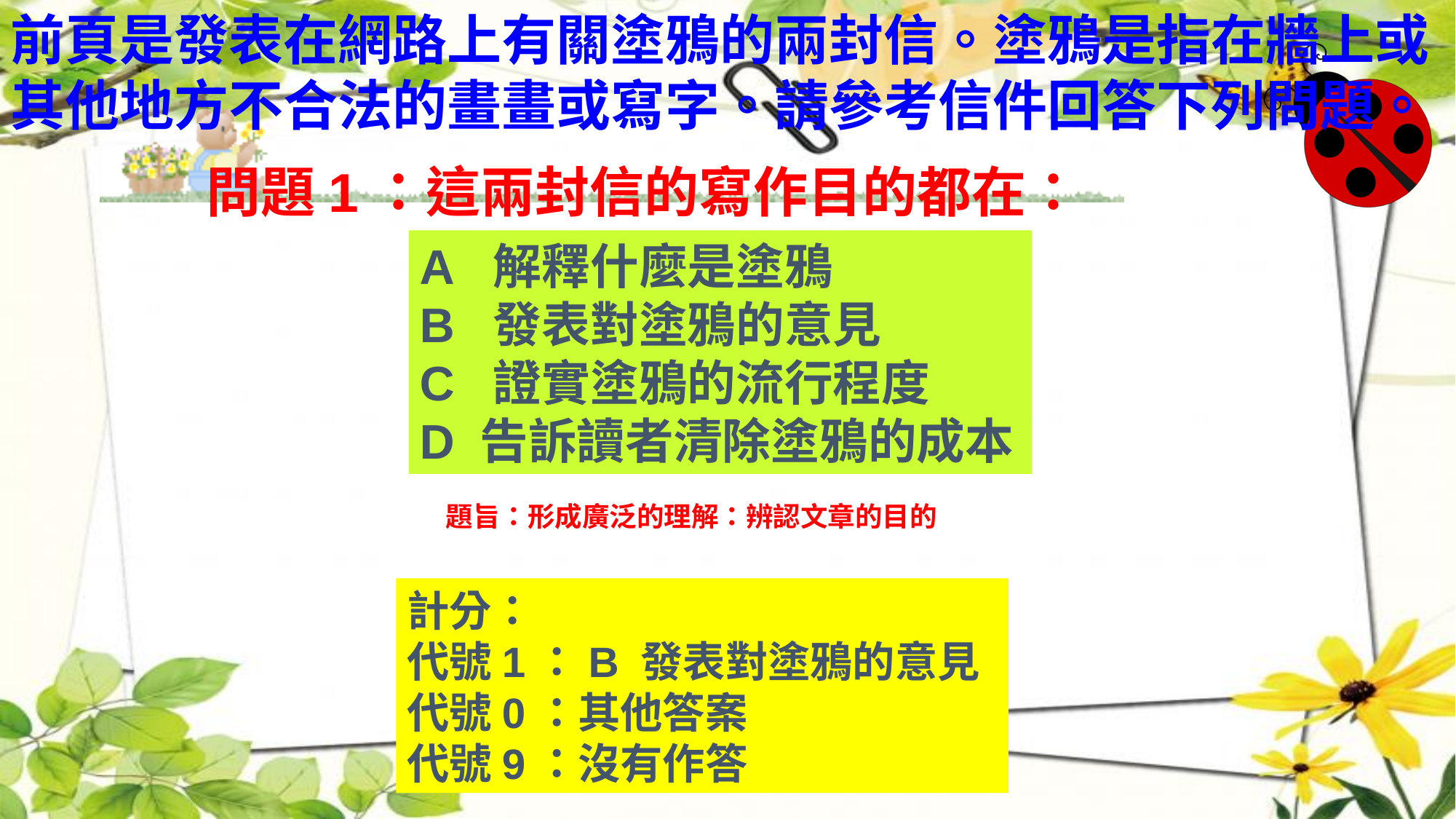

前頁是發表在網路上有關塗鴉的兩封信。塗鴉是指在牆上或其他地方不合法的畫畫或寫字。請參考信件回答下列問題。
問題1：這兩封信的寫作目的都在：
A  解釋什麼是塗鴉
B  發表對塗鴉的意見
C  證實塗鴉的流行程度
D 告訴讀者清除塗鴉的成本
題旨：形成廣泛的理解：辨認文章的目的
計分：
代號1：B 發表對塗鴉的意見
代號0：其他答案
代號9：沒有作答